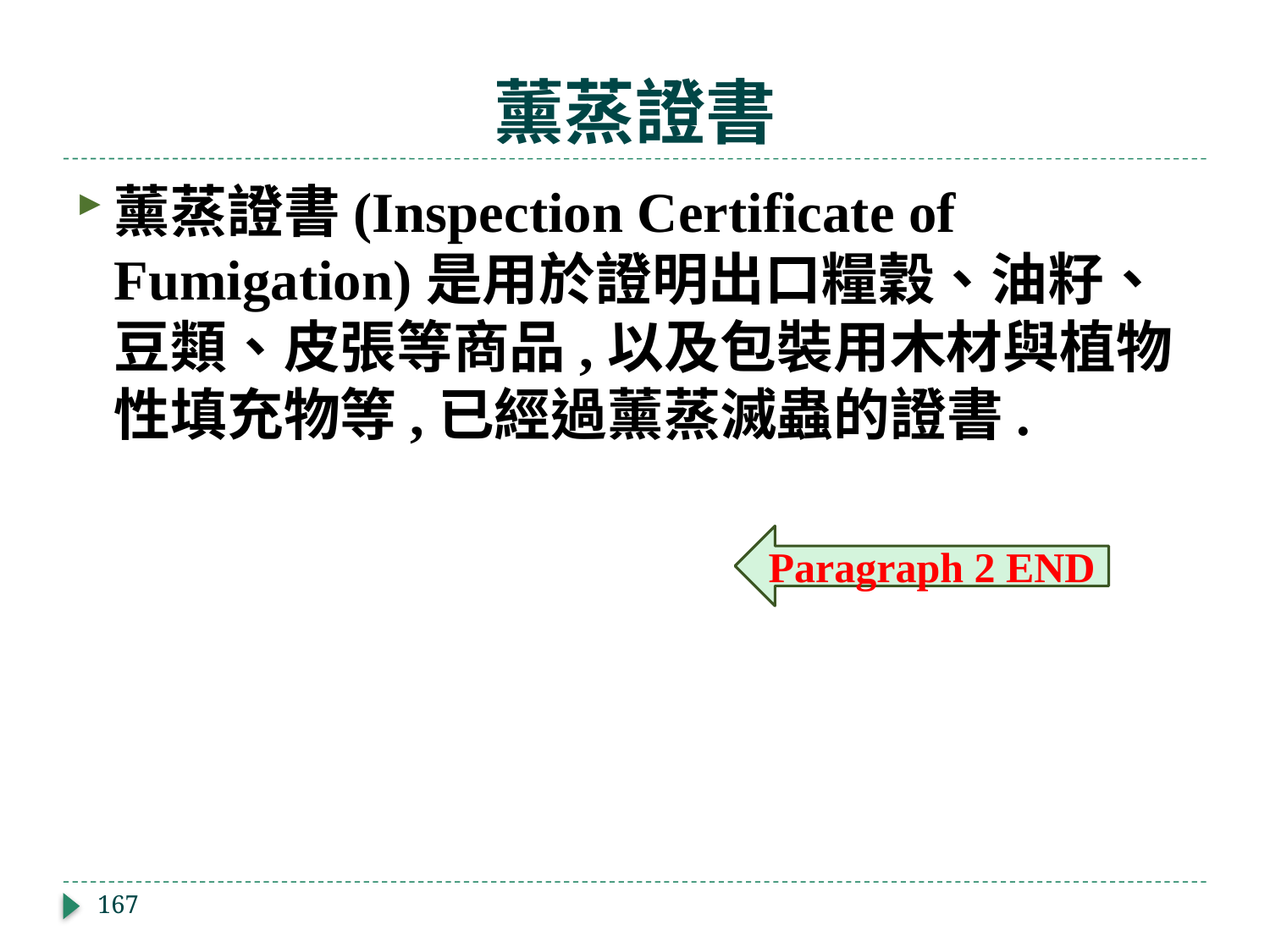

# 薰蒸證書
薰蒸證書(Inspection Certificate of Fumigation)是用於證明出口糧穀、油籽、豆類、皮張等商品,以及包裝用木材與植物性填充物等,已經過薰蒸滅蟲的證書.
Paragraph 2 END
167